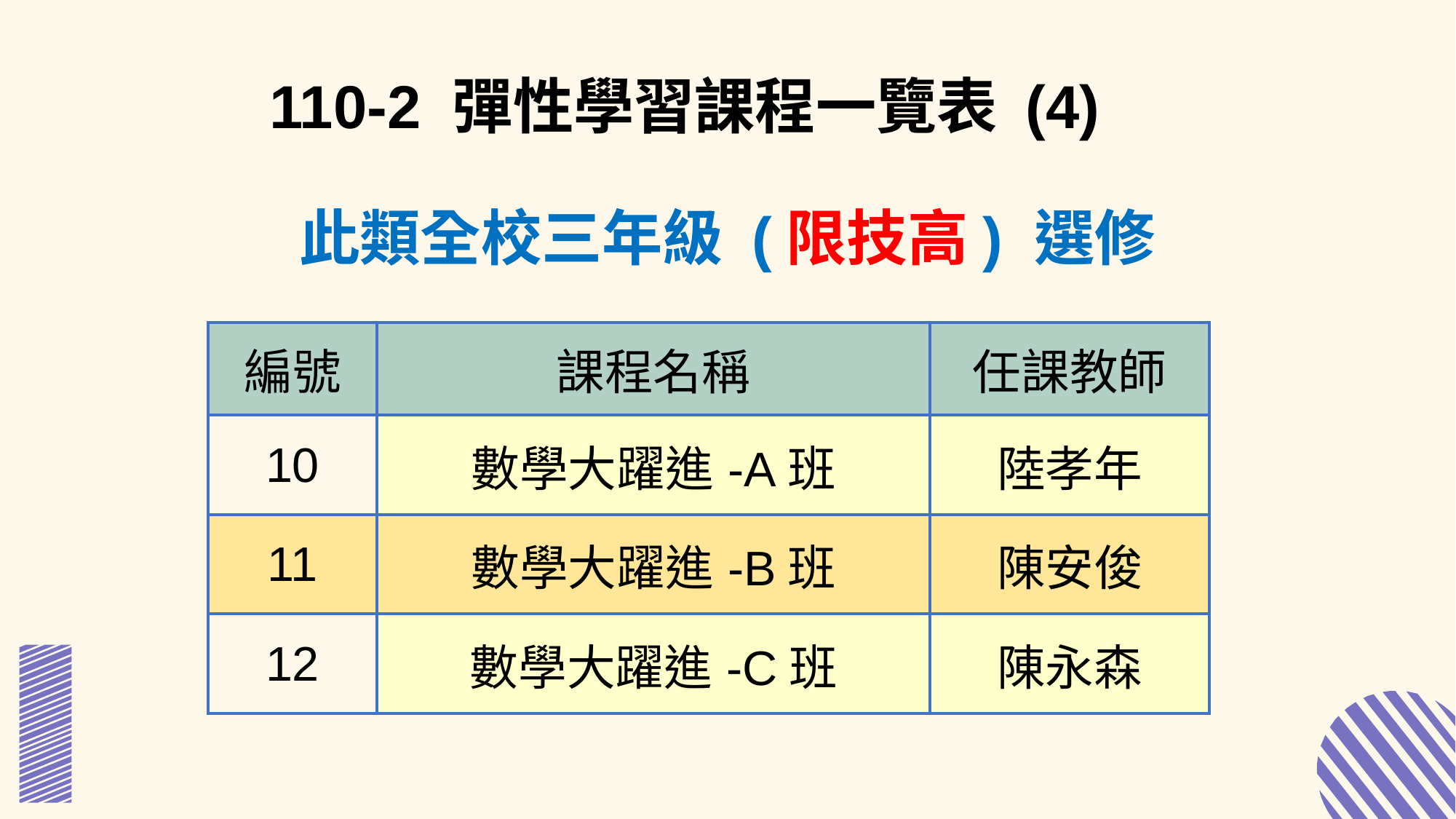

110-2 彈性學習課程一覽表 (4)
此類全校三年級 (限技高) 選修

| 編號 | 課程名稱 | 任課教師 |
| --- | --- | --- |
| 10 | 數學大躍進-A班 | 陸孝年 |
| 11 | 數學大躍進-B班 | 陳安俊 |
| 12 | 數學大躍進-C班 | 陳永森 |